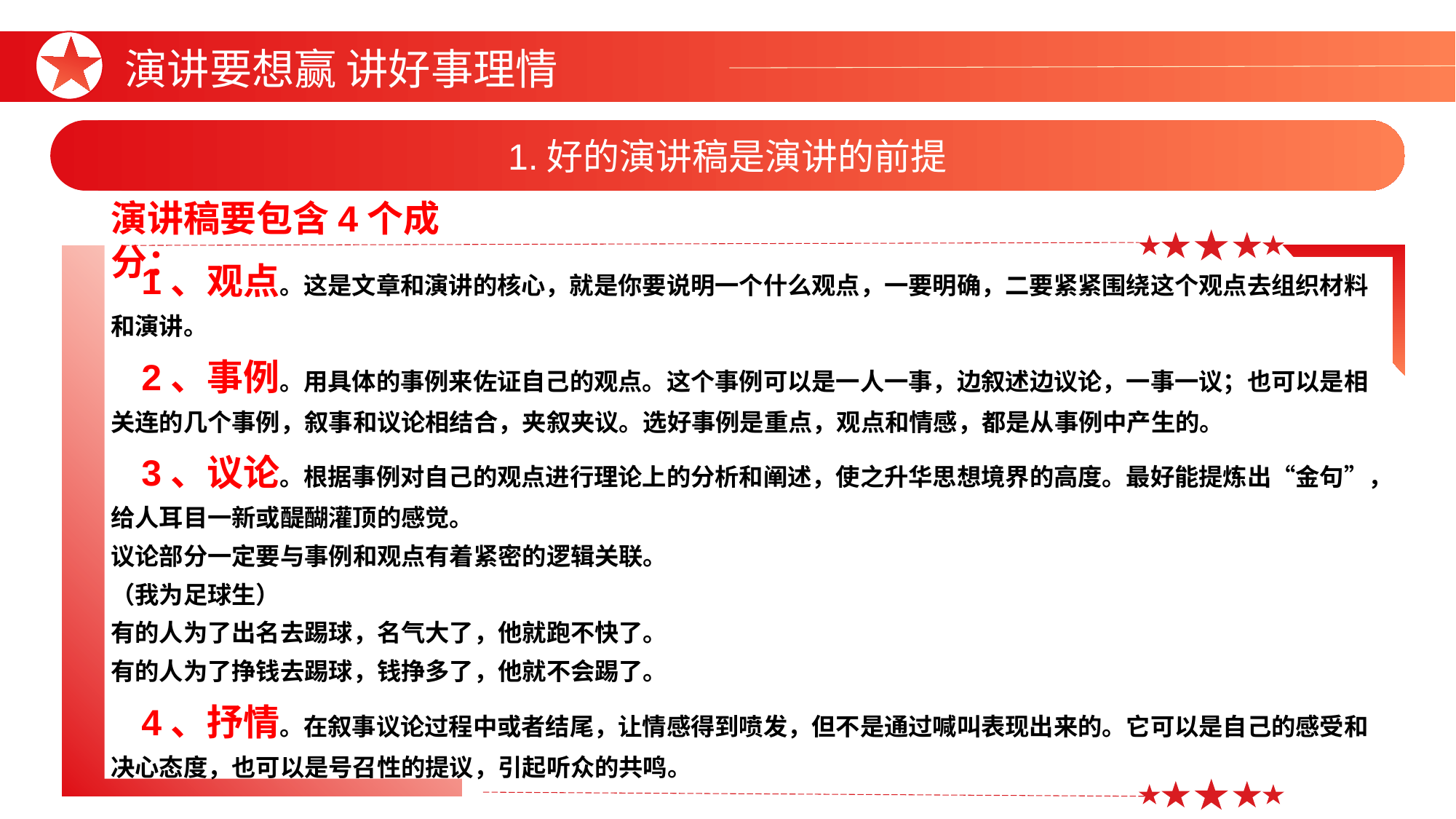

演讲要想赢 讲好事理情
1.好的演讲稿是演讲的前提
演讲稿要包含4个成分：

   1、观点。这是文章和演讲的核心，就是你要说明一个什么观点，一要明确，二要紧紧围绕这个观点去组织材料和演讲。
   2、事例。用具体的事例来佐证自己的观点。这个事例可以是一人一事，边叙述边议论，一事一议；也可以是相关连的几个事例，叙事和议论相结合，夹叙夹议。选好事例是重点，观点和情感，都是从事例中产生的。
   3、议论。根据事例对自己的观点进行理论上的分析和阐述，使之升华思想境界的高度。最好能提炼出“金句”，给人耳目一新或醍醐灌顶的感觉。
议论部分一定要与事例和观点有着紧密的逻辑关联。
（我为足球生）
有的人为了出名去踢球，名气大了，他就跑不快了。
有的人为了挣钱去踢球，钱挣多了，他就不会踢了。
   4、抒情。在叙事议论过程中或者结尾，让情感得到喷发，但不是通过喊叫表现出来的。它可以是自己的感受和决心态度，也可以是号召性的提议，引起听众的共鸣。